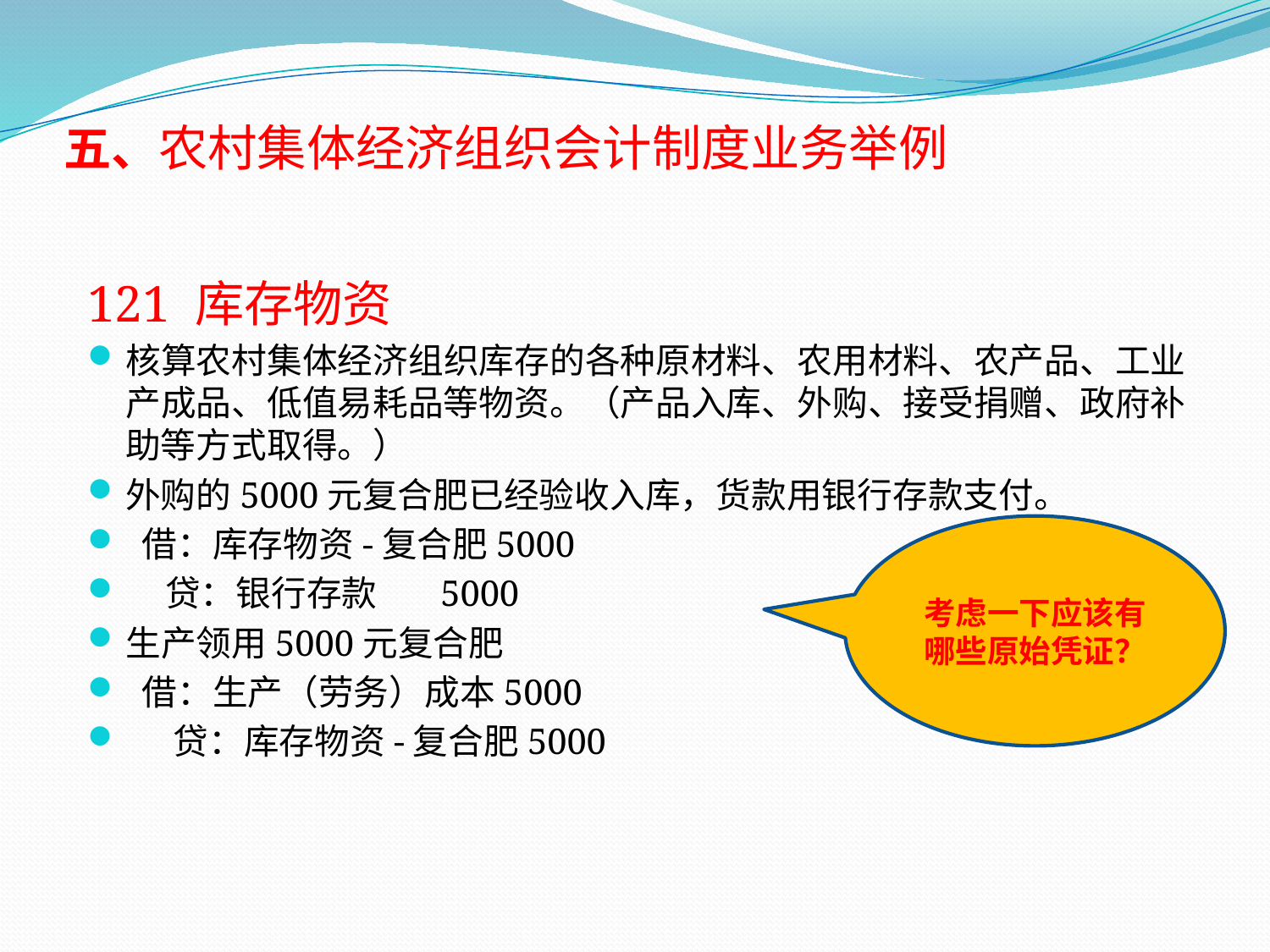

# 五、农村集体经济组织会计制度业务举例
121 库存物资
核算农村集体经济组织库存的各种原材料、农用材料、农产品、工业产成品、低值易耗品等物资。（产品入库、外购、接受捐赠、政府补助等方式取得。）
外购的5000元复合肥已经验收入库，货款用银行存款支付。
 借：库存物资-复合肥5000
    贷：银行存款       5000
生产领用5000元复合肥
 借：生产（劳务）成本5000
     贷：库存物资-复合肥5000

考虑一下应该有哪些原始凭证？